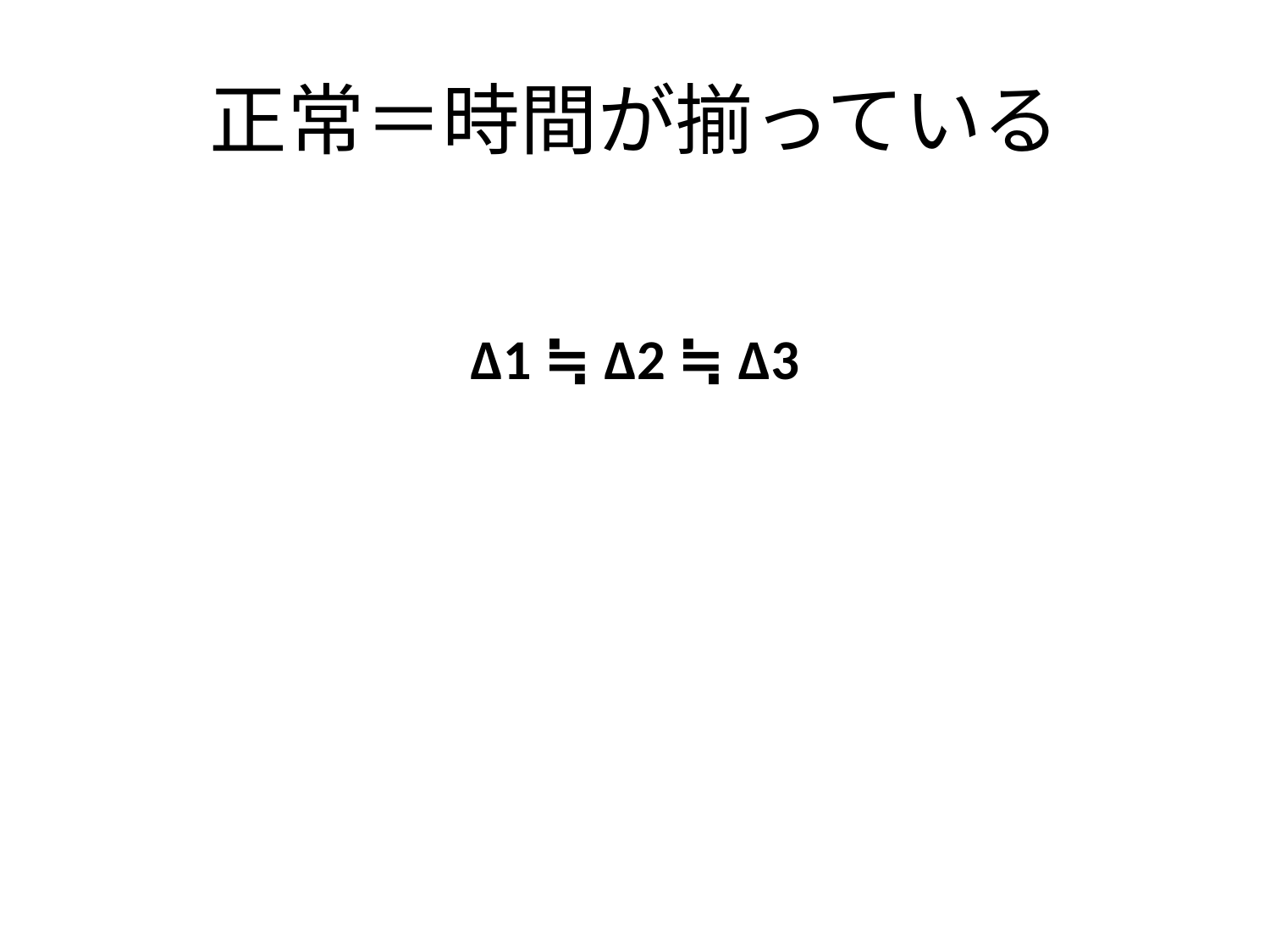

# 正常＝時間が揃っている
Δ1 ≒ Δ2 ≒ Δ3